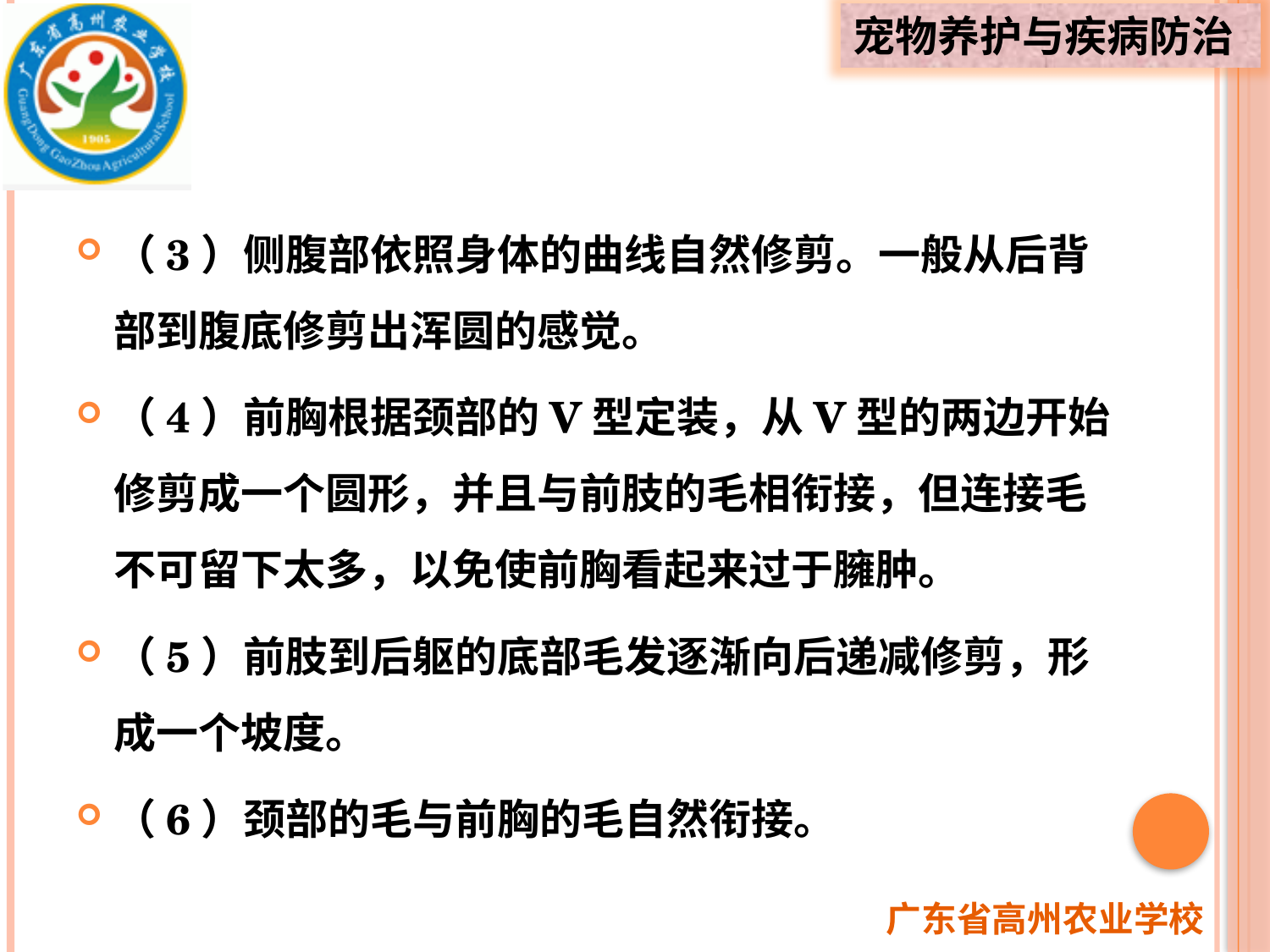

（3）侧腹部依照身体的曲线自然修剪。一般从后背部到腹底修剪出浑圆的感觉。
（4）前胸根据颈部的V型定装，从V型的两边开始修剪成一个圆形，并且与前肢的毛相衔接，但连接毛不可留下太多，以免使前胸看起来过于臃肿。
（5）前肢到后躯的底部毛发逐渐向后递减修剪，形成一个坡度。
（6）颈部的毛与前胸的毛自然衔接。